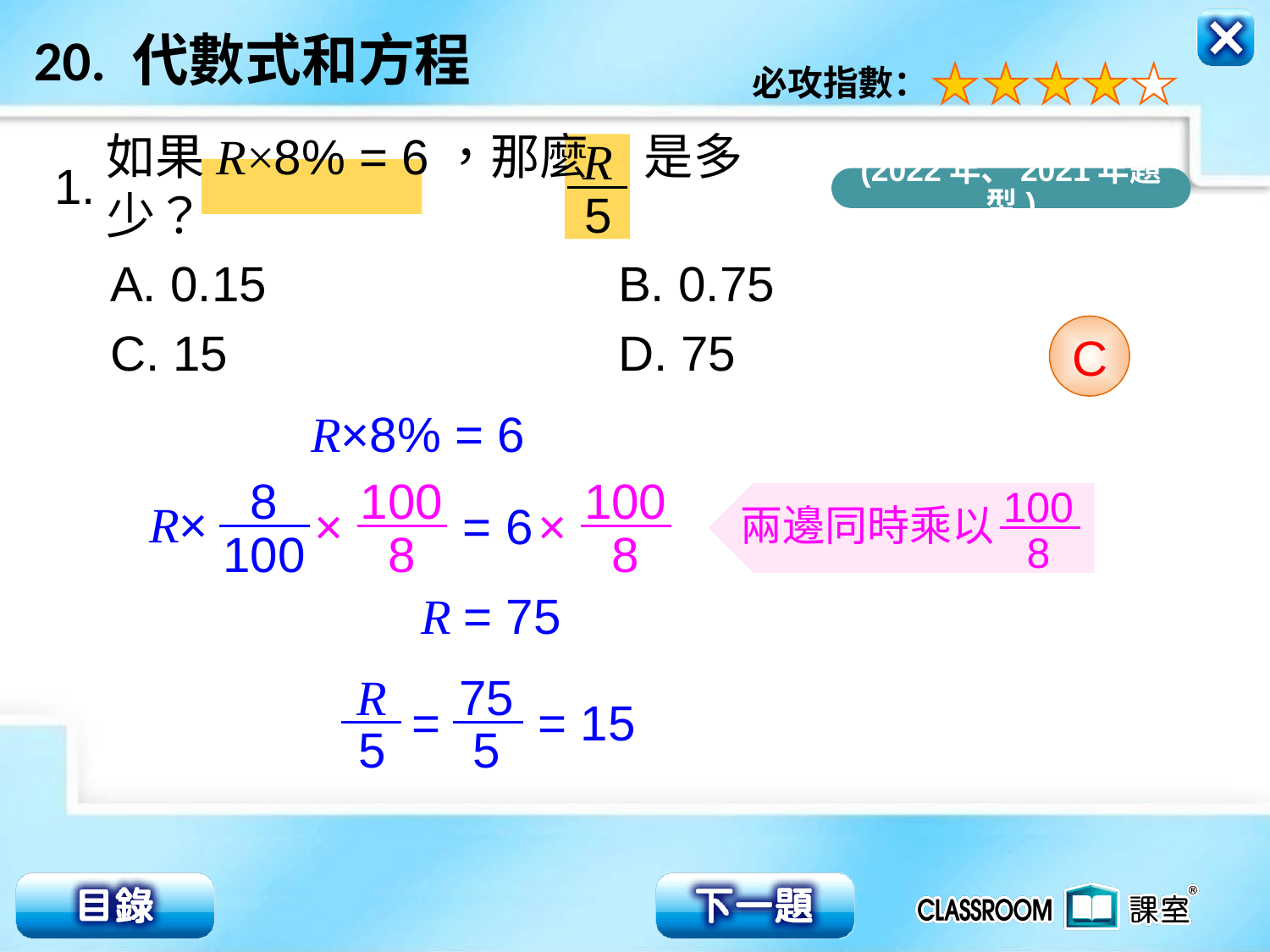

R
5

1.
如果R×8% = 6，那麼     是多少？

(2022年、2021年題型)
A. 0.15 			B. 0.75
C. 15 			D. 75

C
R×8% = 6
100
8
×
100
8
×
8
100
R×
100
8

兩邊同時乘以
= 6
R = 75
R
5
75
5
=
= 15